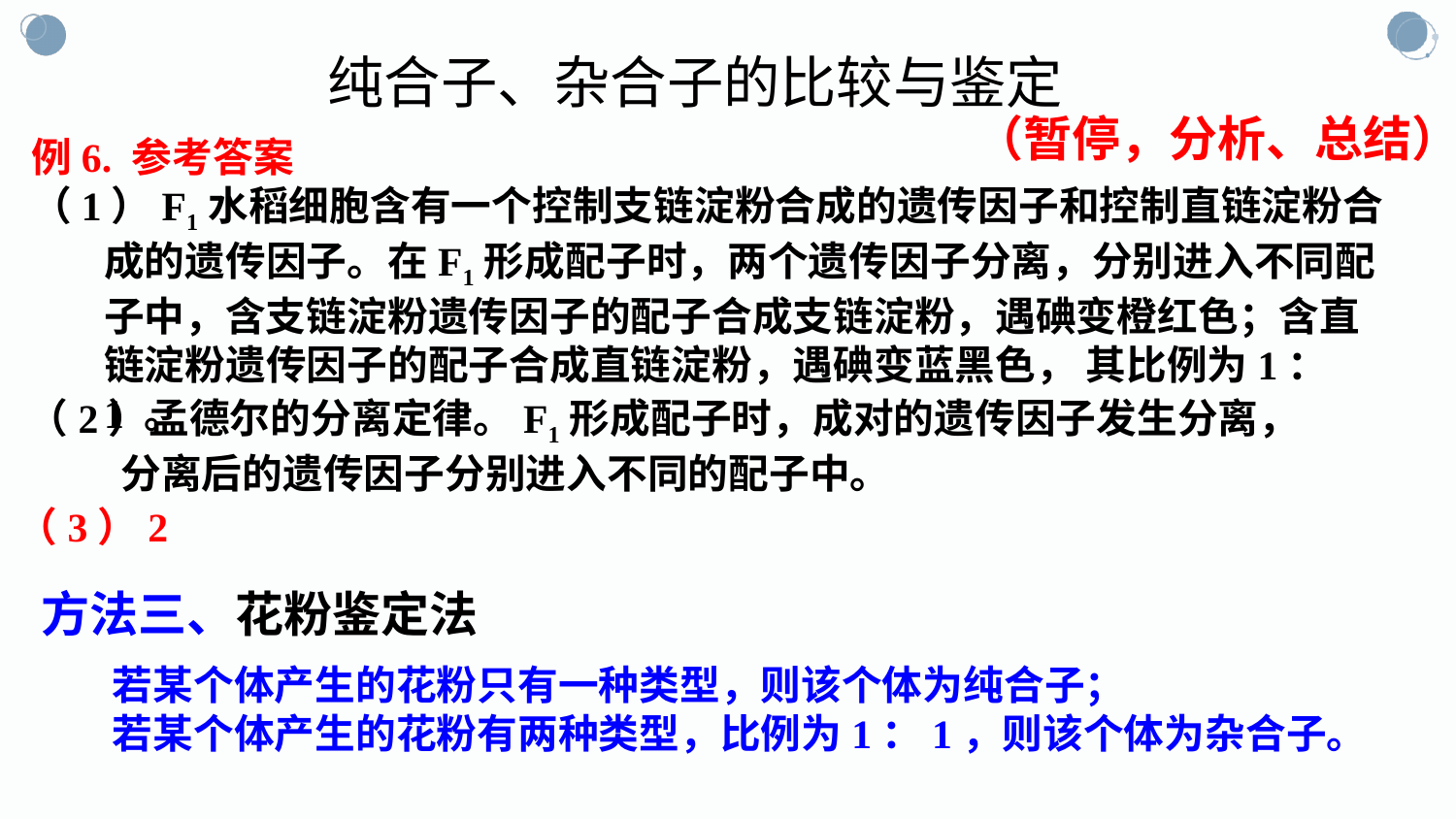

纯合子、杂合子的比较与鉴定
（暂停，分析、总结）
例6. 参考答案
（1）F1水稻细胞含有一个控制支链淀粉合成的遗传因子和控制直链淀粉合成的遗传因子。在F1形成配子时，两个遗传因子分离，分别进入不同配子中，含支链淀粉遗传因子的配子合成支链淀粉，遇碘变橙红色；含直链淀粉遗传因子的配子合成直链淀粉，遇碘变蓝黑色， 其比例为1：1 。
（2）孟德尔的分离定律。F1形成配子时，成对的遗传因子发生分离，
         分离后的遗传因子分别进入不同的配子中。
（3）2
方法三、花粉鉴定法
若某个体产生的花粉只有一种类型，则该个体为纯合子；
若某个体产生的花粉有两种类型，比例为1：1，则该个体为杂合子。